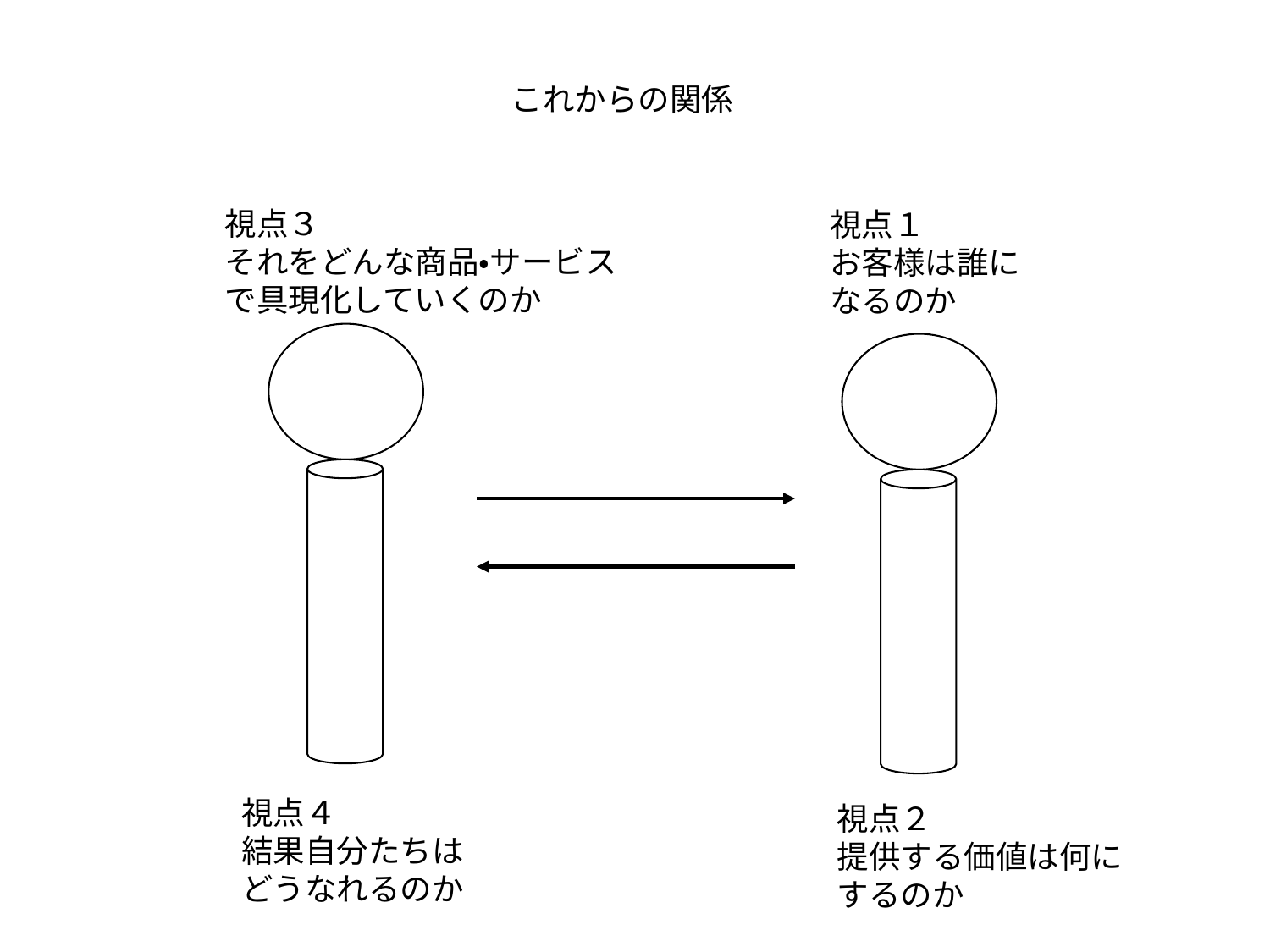

これからの関係
視点３
それをどんな商品・サービスで具現化していくのか
視点１
お客様は誰になるのか

視点４
結果自分たちは
どうなれるのか
視点２
提供する価値は何にするのか